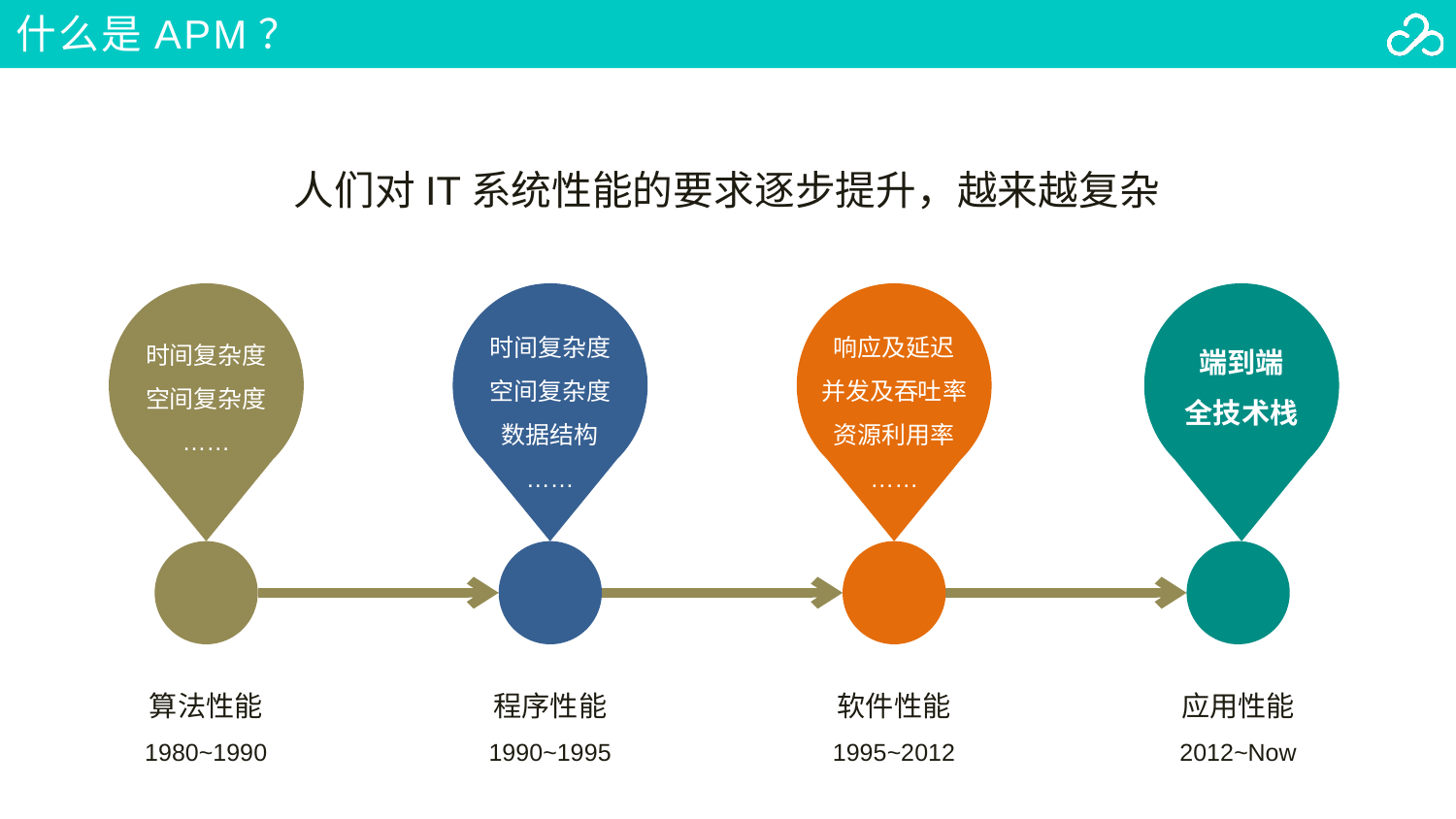

# 什么是APM？
人们对IT系统性能的要求逐步提升，越来越复杂

时间复杂度
空间复杂度
数据结构
……

端到端
全技术栈

时间复杂度
空间复杂度
……

响应及延迟
并发及吞吐率资源利用率
……

算法性能
1980~1990
程序性能
1990~1995
软件性能
1995~2012
应用性能
2012~Now